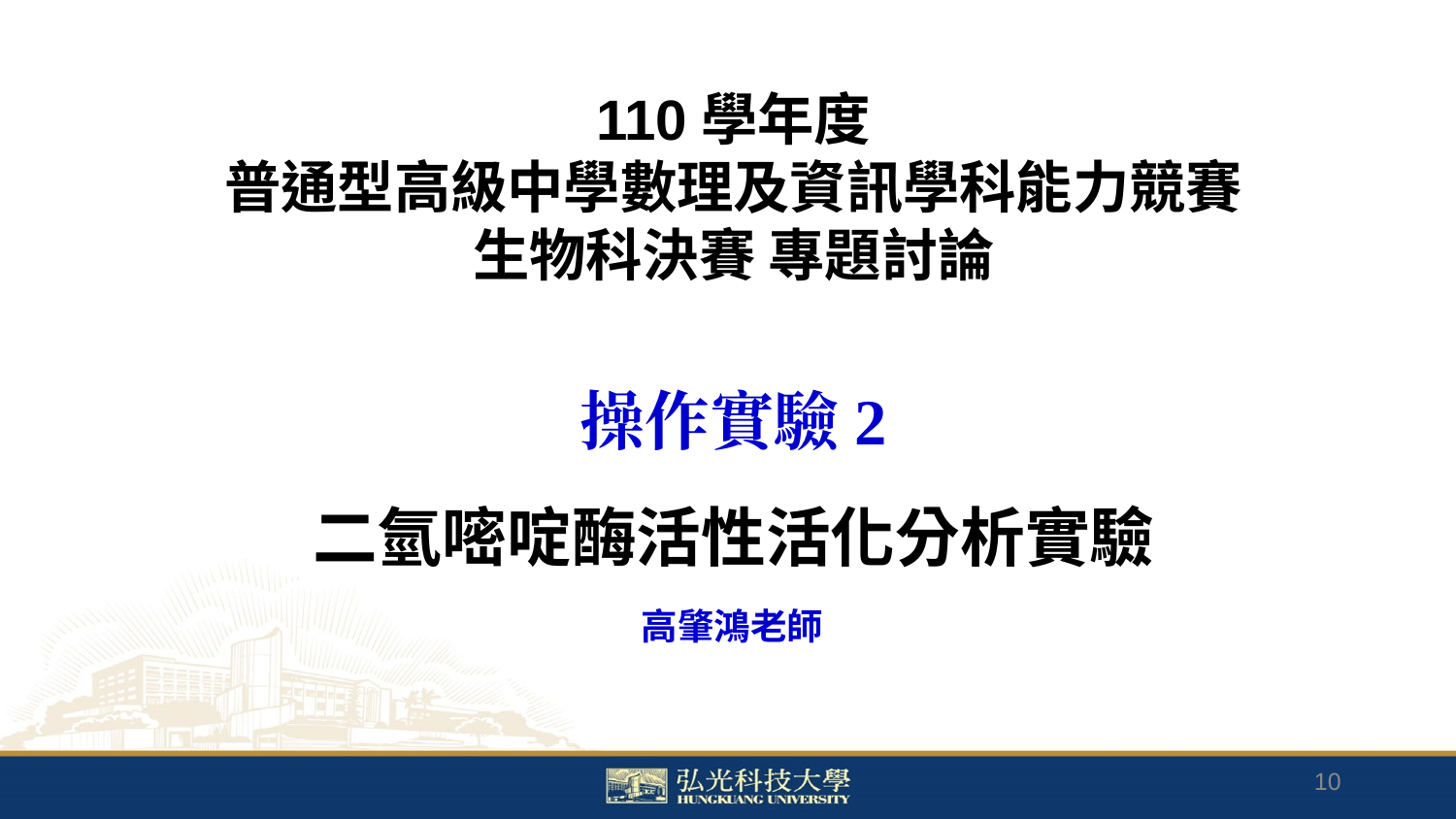

110學年度
普通型高級中學數理及資訊學科能力競賽
生物科決賽 專題討論
操作實驗2
二氫嘧啶酶活性活化分析實驗
高肇鴻老師
10